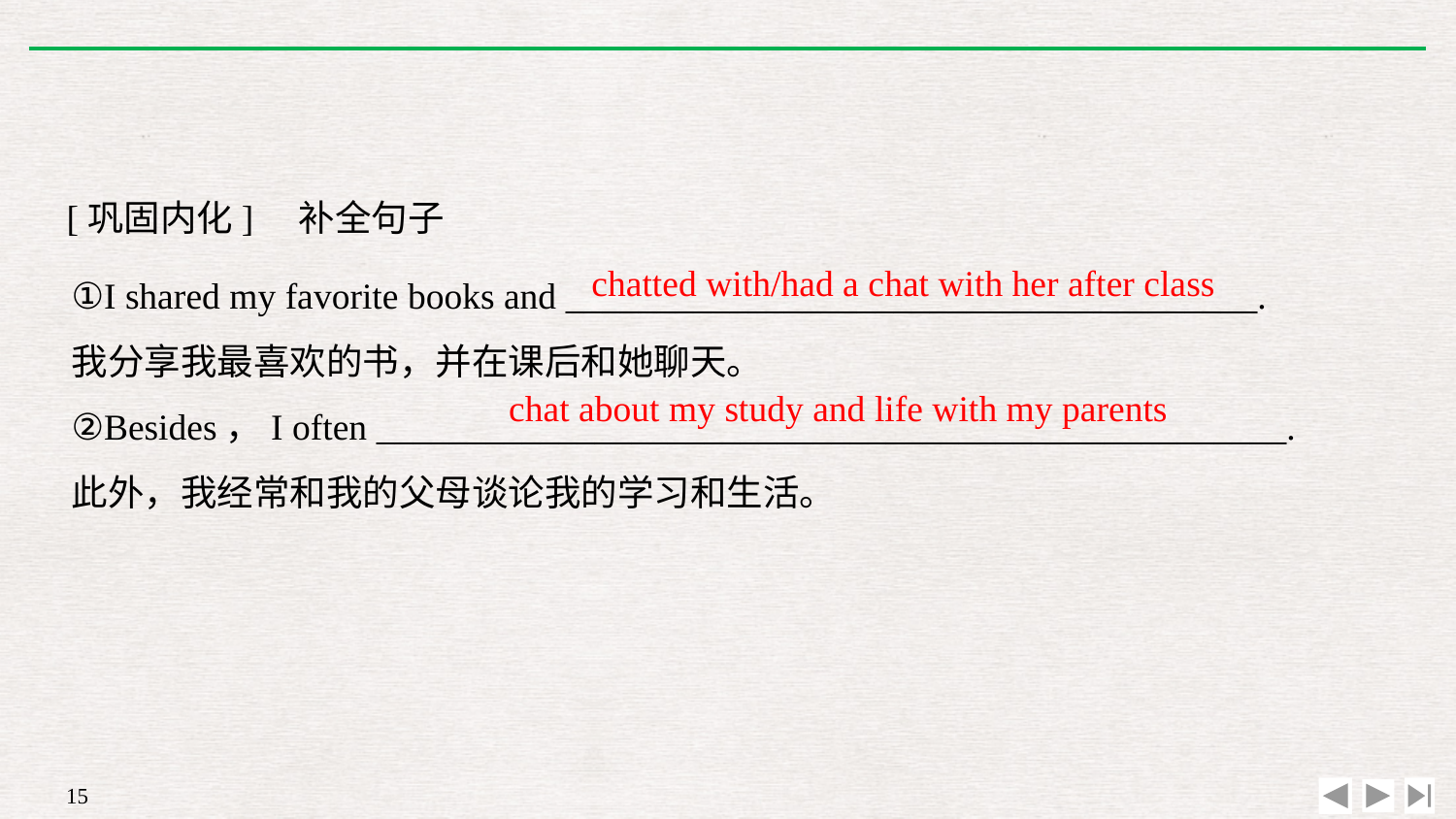

[巩固内化]　补全句子
①I shared my favorite books and ______________________________________.
我分享我最喜欢的书，并在课后和她聊天。
②Besides，I often __________________________________________________.
此外，我经常和我的父母谈论我的学习和生活。
chatted with/had a chat with her after class
chat about my study and life with my parents